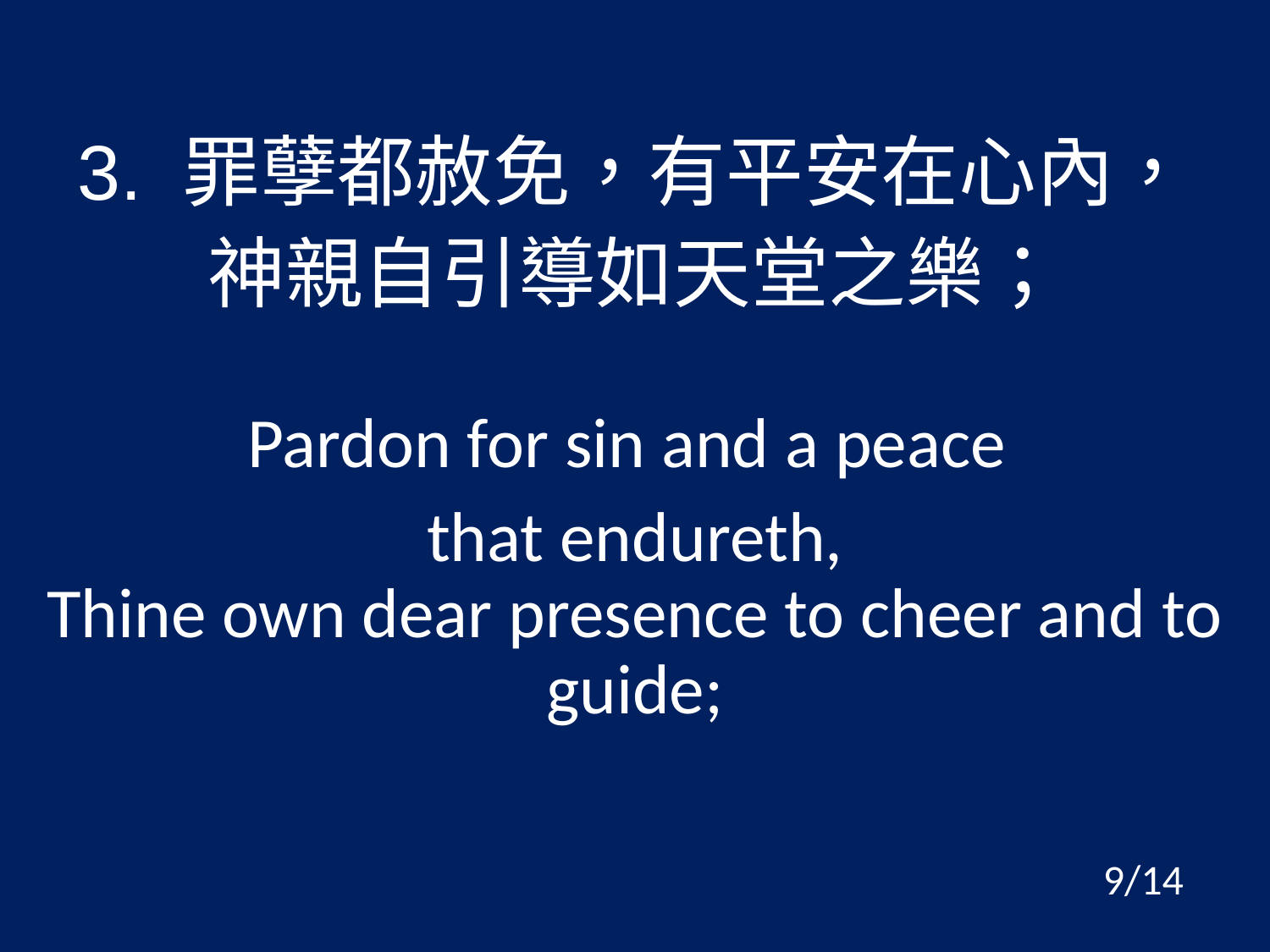

3. 罪孽都赦免，有平安在心內，
神親自引導如天堂之樂；

Pardon for sin and a peace
that endureth,
Thine own dear presence to cheer and to guide;
9/14